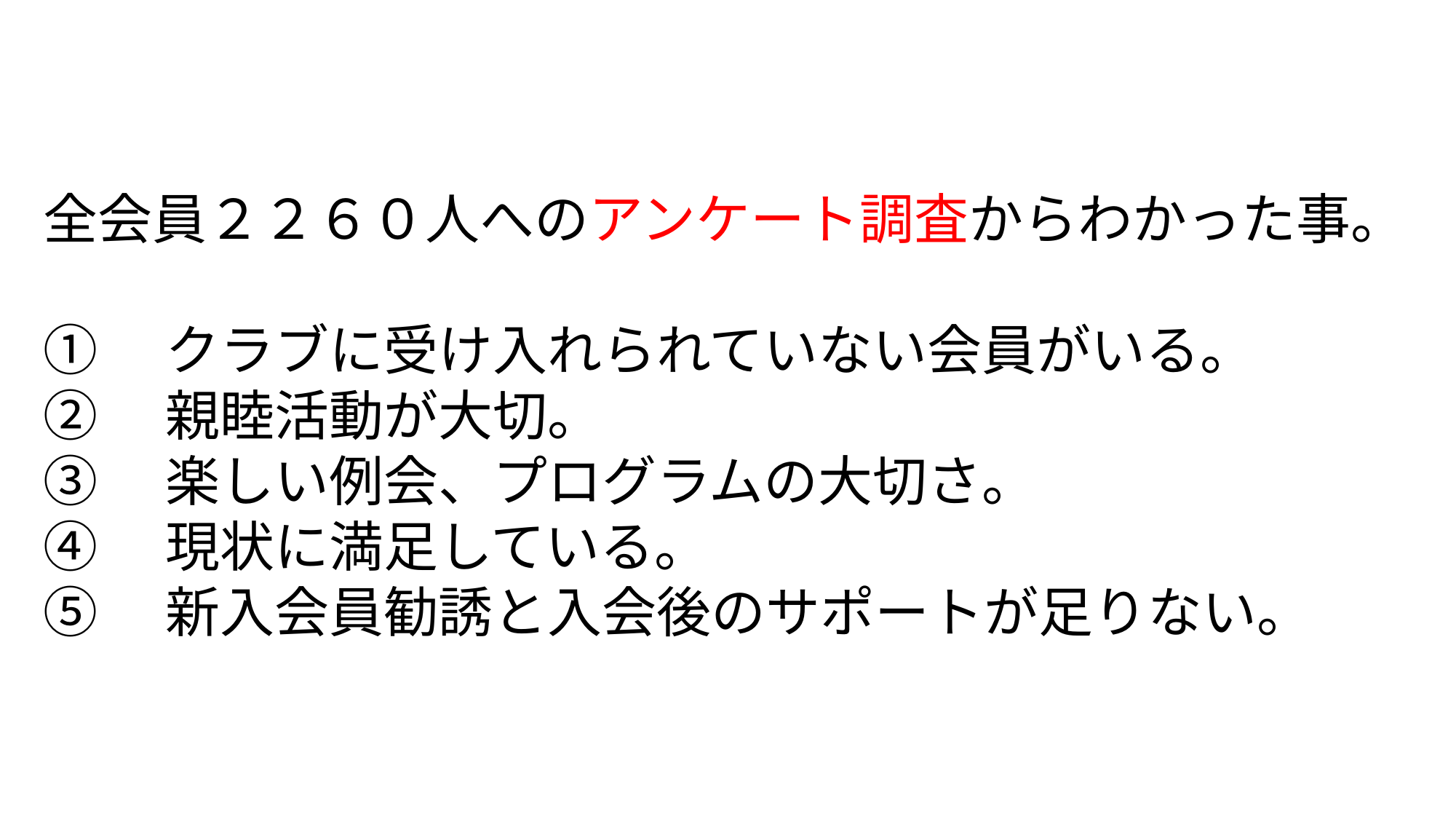

全会員２２６０人へのアンケート調査からわかった事。

①　クラブに受け入れられていない会員がいる。
②　親睦活動が大切。
③　楽しい例会、プログラムの大切さ。
④　現状に満足している。
⑤　新入会員勧誘と入会後のサポートが足りない。